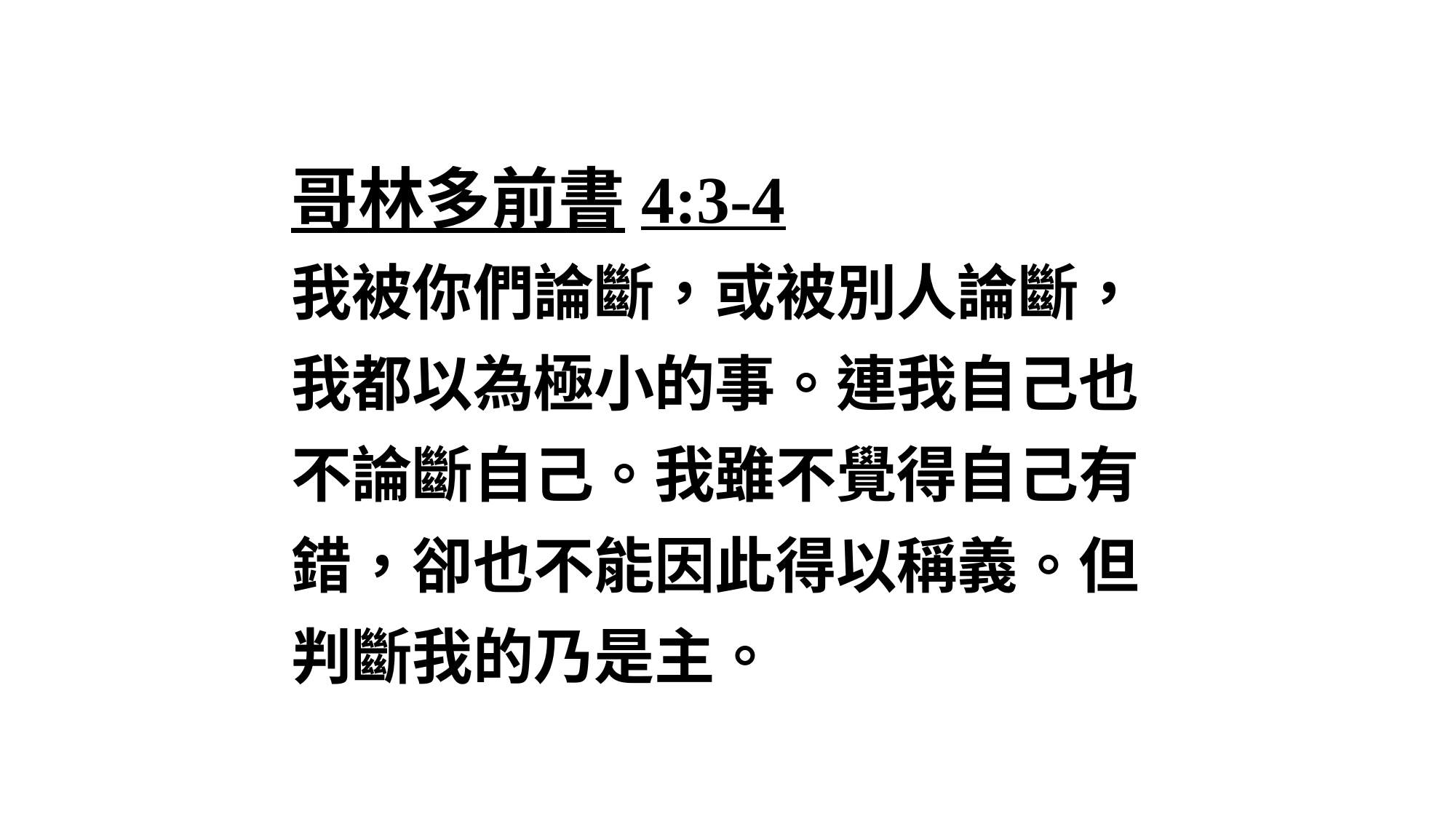

哥林多前書4:3-4
我被你們論斷，或被別人論斷，我都以為極小的事。連我自己也不論斷自己。我雖不覺得自己有錯，卻也不能因此得以稱義。但判斷我的乃是主。